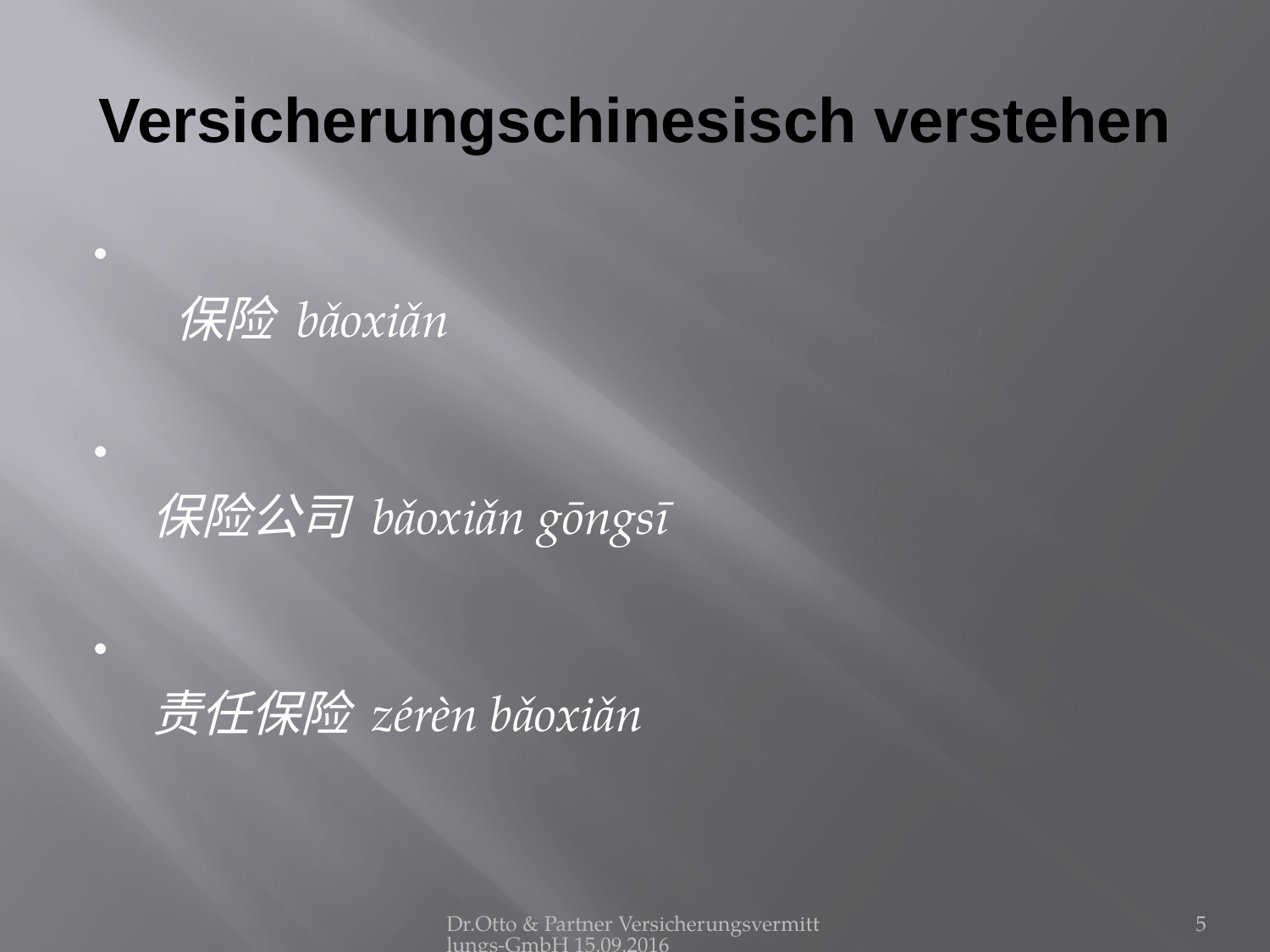

# Versicherungschinesisch verstehen
 保险 bǎoxiǎn

保险公司 bǎoxiǎn gōngsī

责任保险 zérèn bǎoxiǎn
Dr.Otto & Partner Versicherungsvermittlungs-GmbH 15.09.2016
5